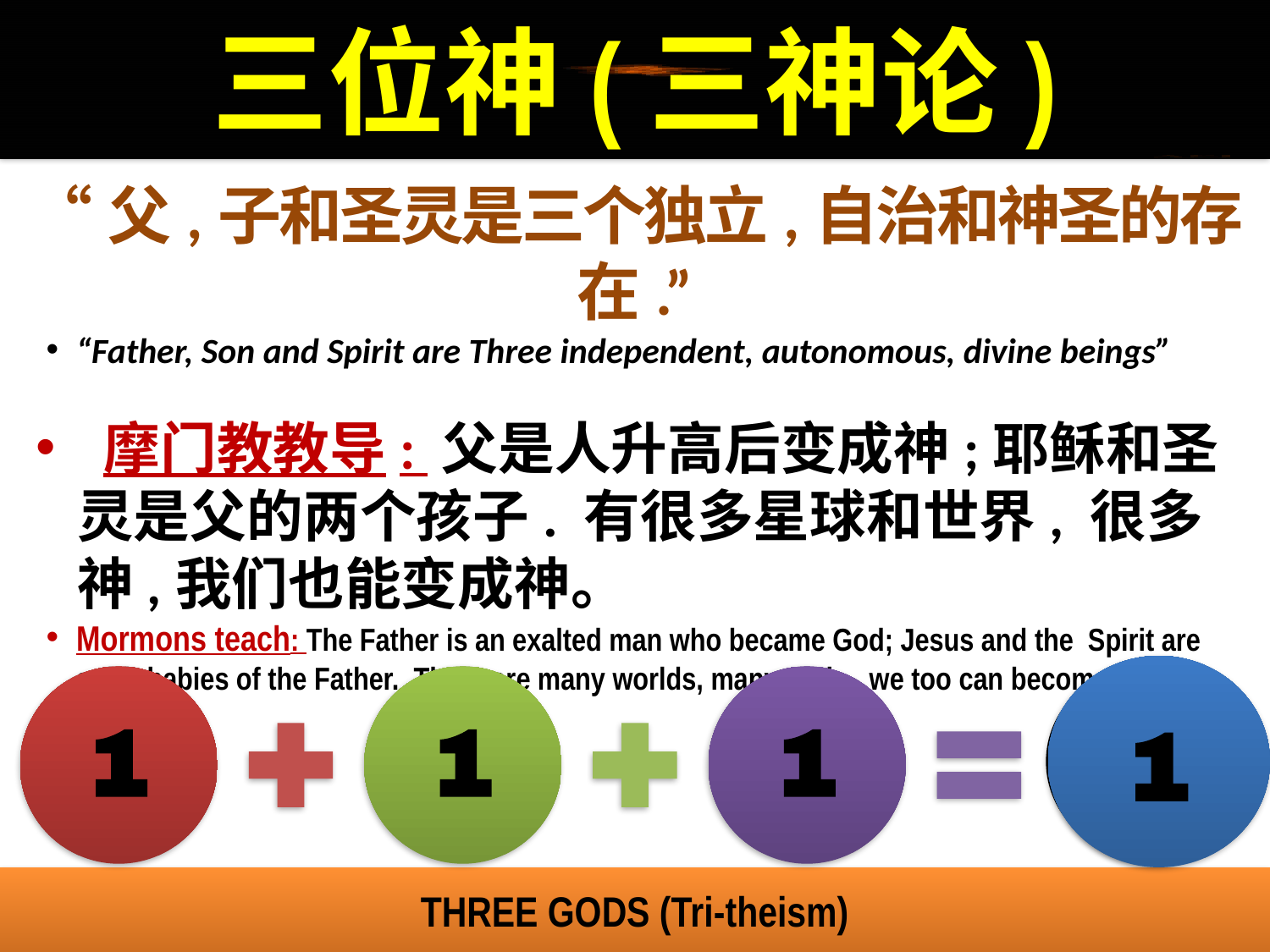

三位神(三神论)
“父,子和圣灵是三个独立,自治和神圣的存在.”
“Father, Son and Spirit are Three independent, autonomous, divine beings”

 摩门教教导: 父是人升高后变成神;耶稣和圣灵是父的两个孩子. 有很多星球和世界, 很多神,我们也能变成神。
Mormons teach: The Father is an exalted man who became God; Jesus and the  Spirit are spirit babies of the Father.  There are many worlds, many gods,  we too can become god.
1
1

1

1

3

THREE GODS (Tri-theism)